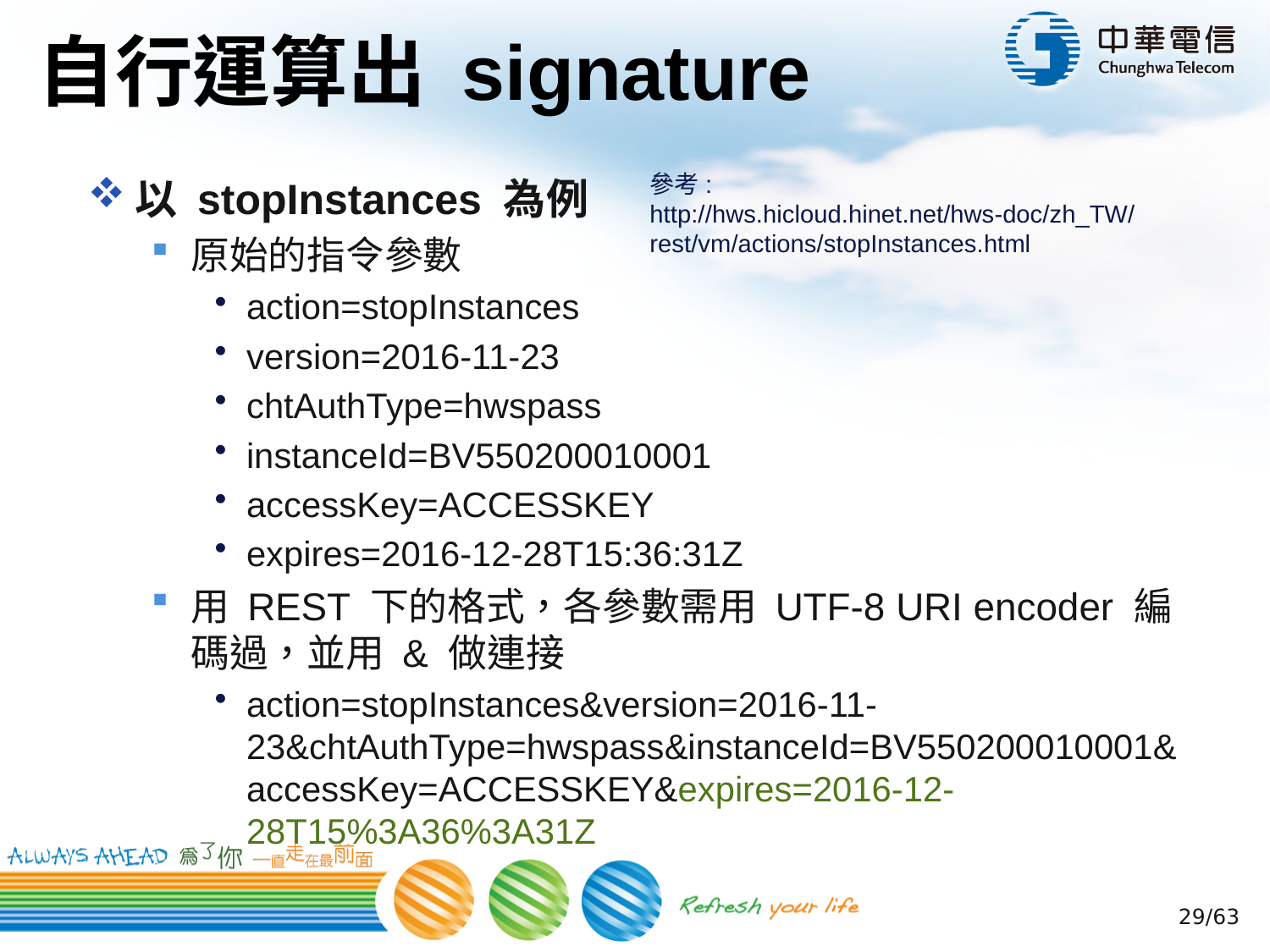

# 自行運算出 signature
參考:
http://hws.hicloud.hinet.net/hws-doc/zh_TW/rest/vm/actions/stopInstances.html
以 stopInstances 為例
原始的指令參數
action=stopInstances
version=2016-11-23
chtAuthType=hwspass
instanceId=BV550200010001
accessKey=ACCESSKEY
expires=2016-12-28T15:36:31Z
用 REST 下的格式，各參數需用 UTF-8 URI encoder 編碼過，並用 & 做連接
action=stopInstances&version=2016-11-23&chtAuthType=hwspass&instanceId=BV550200010001&accessKey=ACCESSKEY&expires=2016-12-28T15%3A36%3A31Z